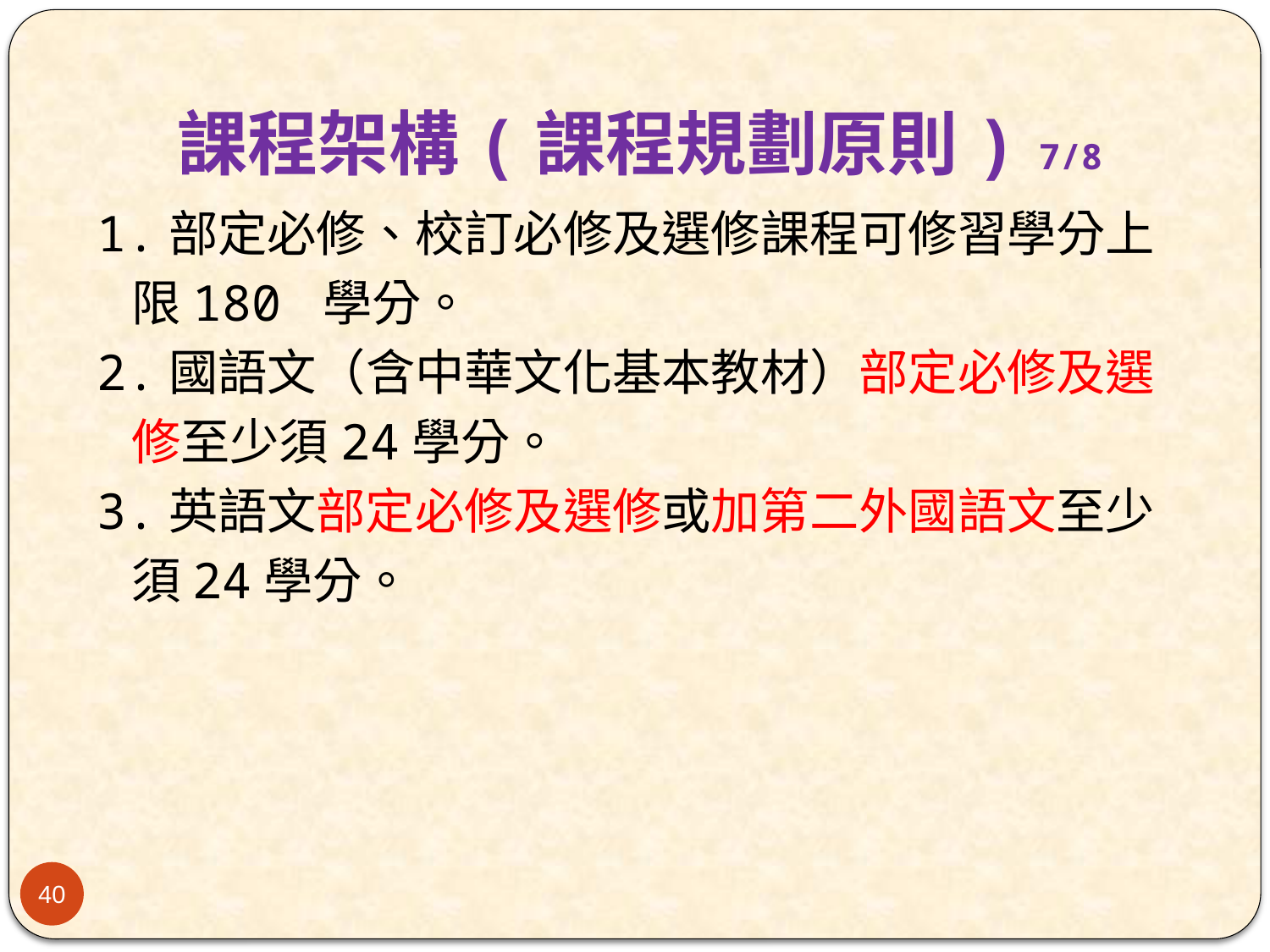

# 課程架構(課程規劃原則) 7/8
1.部定必修、校訂必修及選修課程可修習學分上
  限180 學分。
2.國語文（含中華文化基本教材）部定必修及選
  修至少須24學分。
3.英語文部定必修及選修或加第二外國語文至少
  須24學分。
40